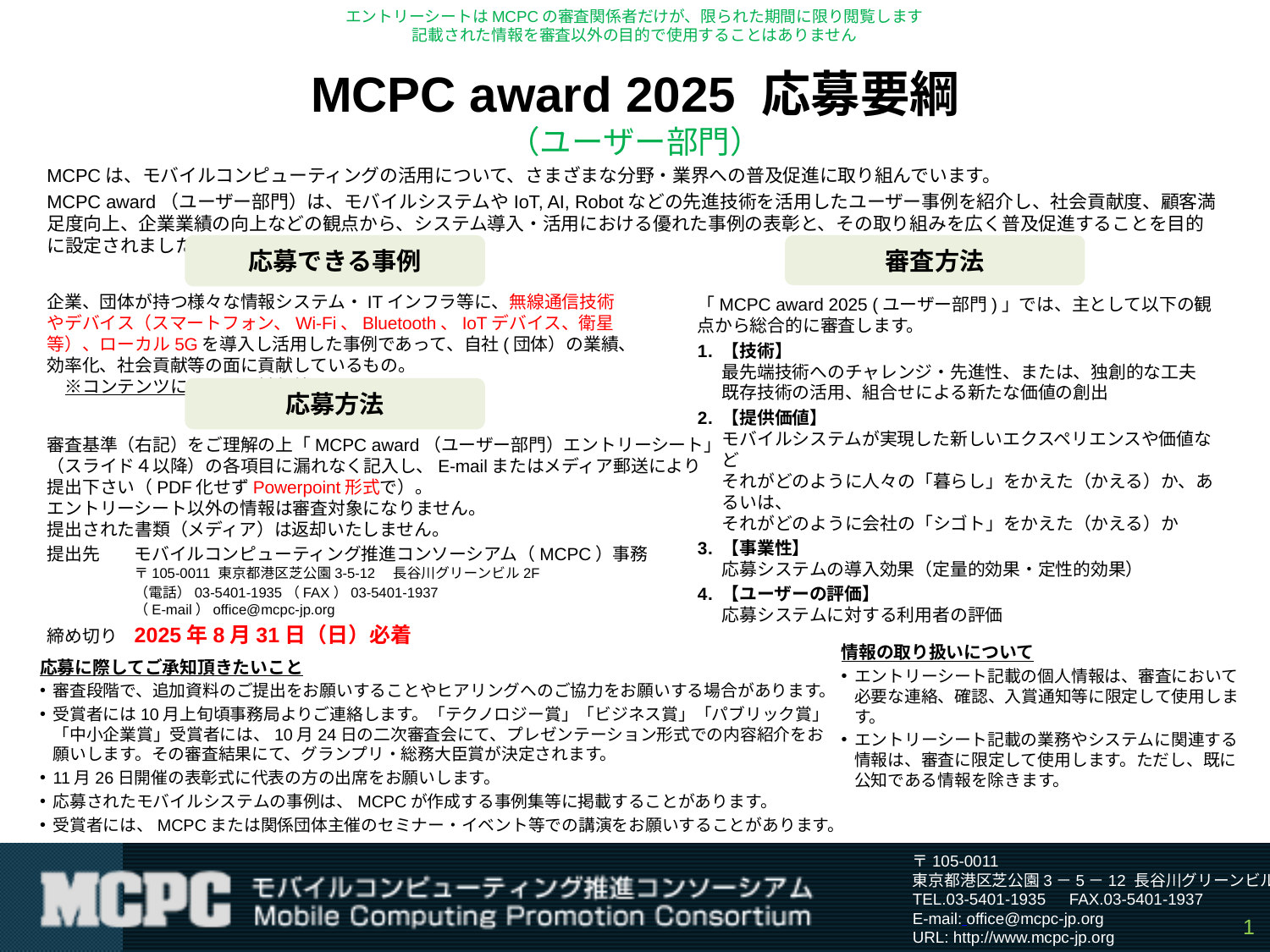

# MCPC award 2025 応募要綱 （ユーザー部門）
MCPCは、モバイルコンピューティングの活用について、さまざまな分野・業界への普及促進に取り組んでいます。
MCPC award（ユーザー部門）は、モバイルシステムやIoT, AI, Robotなどの先進技術を活用したユーザー事例を紹介し、社会貢献度、顧客満足度向上、企業業績の向上などの観点から、システム導入・活用における優れた事例の表彰と、その取り組みを広く普及促進することを目的に設定されました。
応募できる事例
審査方法
企業、団体が持つ様々な情報システム・ITインフラ等に、無線通信技術やデバイス（スマートフォン、Wi-Fi、Bluetooth、IoTデバイス、衛星等）、ローカル5Gを導入し活用した事例であって、自社(団体）の業績、効率化、社会貢献等の面に貢献しているもの。
　※コンテンツについては対象外といたします。
「MCPC award 2025 (ユーザー部門)」では、主として以下の観点から総合的に審査します。
【技術】
最先端技術へのチャレンジ・先進性、または、独創的な工夫
既存技術の活用、組合せによる新たな価値の創出
【提供価値】
モバイルシステムが実現した新しいエクスペリエンスや価値など
それがどのように人々の「暮らし」をかえた（かえる）か、あるいは、
それがどのように会社の「シゴト」をかえた（かえる）か
【事業性】
応募システムの導入効果（定量的効果・定性的効果）
【ユーザーの評価】
応募システムに対する利用者の評価
応募方法
審査基準（右記）をご理解の上「MCPC award（ユーザー部門）エントリーシート」
（スライド４以降）の各項目に漏れなく記入し、E-mailまたはメディア郵送により
提出下さい（PDF化せずPowerpoint形式で）。
エントリーシート以外の情報は審査対象になりません。
提出された書類（メディア）は返却いたしません。
提出先	モバイルコンピューティング推進コンソーシアム（MCPC）事務
〒105-0011 東京都港区芝公園3-5-12　長谷川グリーンビル2F
	（電話）03-5401-1935（FAX）03-5401-1937
（E-mail）office@mcpc-jp.org
締め切り	2025年8月31日（日）必着
情報の取り扱いについて
エントリーシート記載の個人情報は、審査において必要な連絡、確認、入賞通知等に限定して使用します。
エントリーシート記載の業務やシステムに関連する情報は、審査に限定して使用します。ただし、既に公知である情報を除きます。
応募に際してご承知頂きたいこと
審査段階で、追加資料のご提出をお願いすることやヒアリングへのご協力をお願いする場合があります。
受賞者には10月上旬頃事務局よりご連絡します。「テクノロジー賞」「ビジネス賞」「パブリック賞」「中小企業賞」受賞者には、10月24日の二次審査会にて、プレゼンテーション形式での内容紹介をお願いします。その審査結果にて、グランプリ・総務大臣賞が決定されます。
11月26日開催の表彰式に代表の方の出席をお願いします。
応募されたモバイルシステムの事例は、MCPCが作成する事例集等に掲載することがあります。
受賞者には、MCPCまたは関係団体主催のセミナー・イベント等での講演をお願いすることがあります。
1